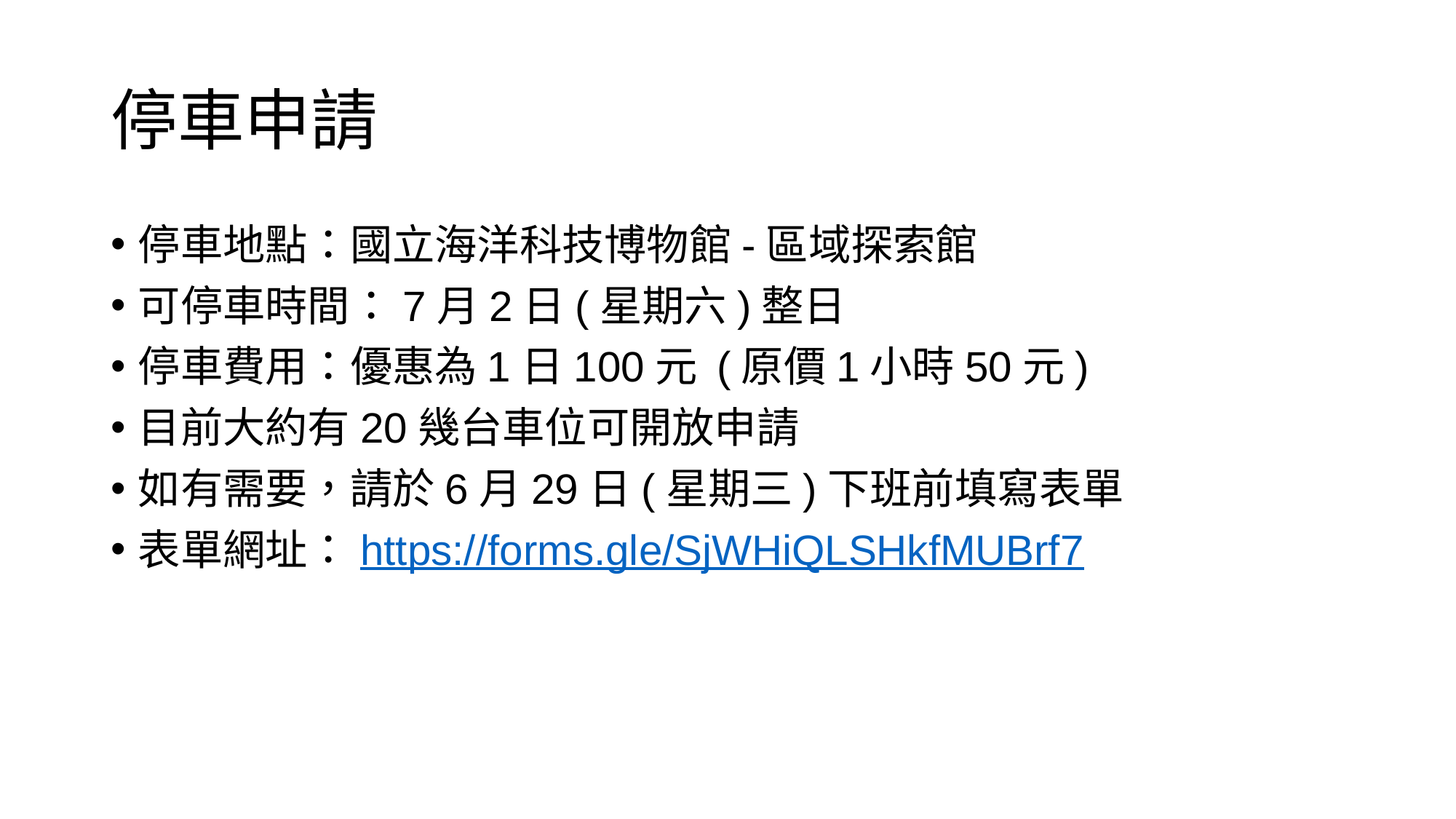

# 停車申請
停車地點：國立海洋科技博物館-區域探索館
可停車時間：7月2日(星期六)整日
停車費用：優惠為1日100元 (原價1小時50元)
目前大約有20幾台車位可開放申請
如有需要，請於6月29日(星期三)下班前填寫表單
表單網址：https://forms.gle/SjWHiQLSHkfMUBrf7